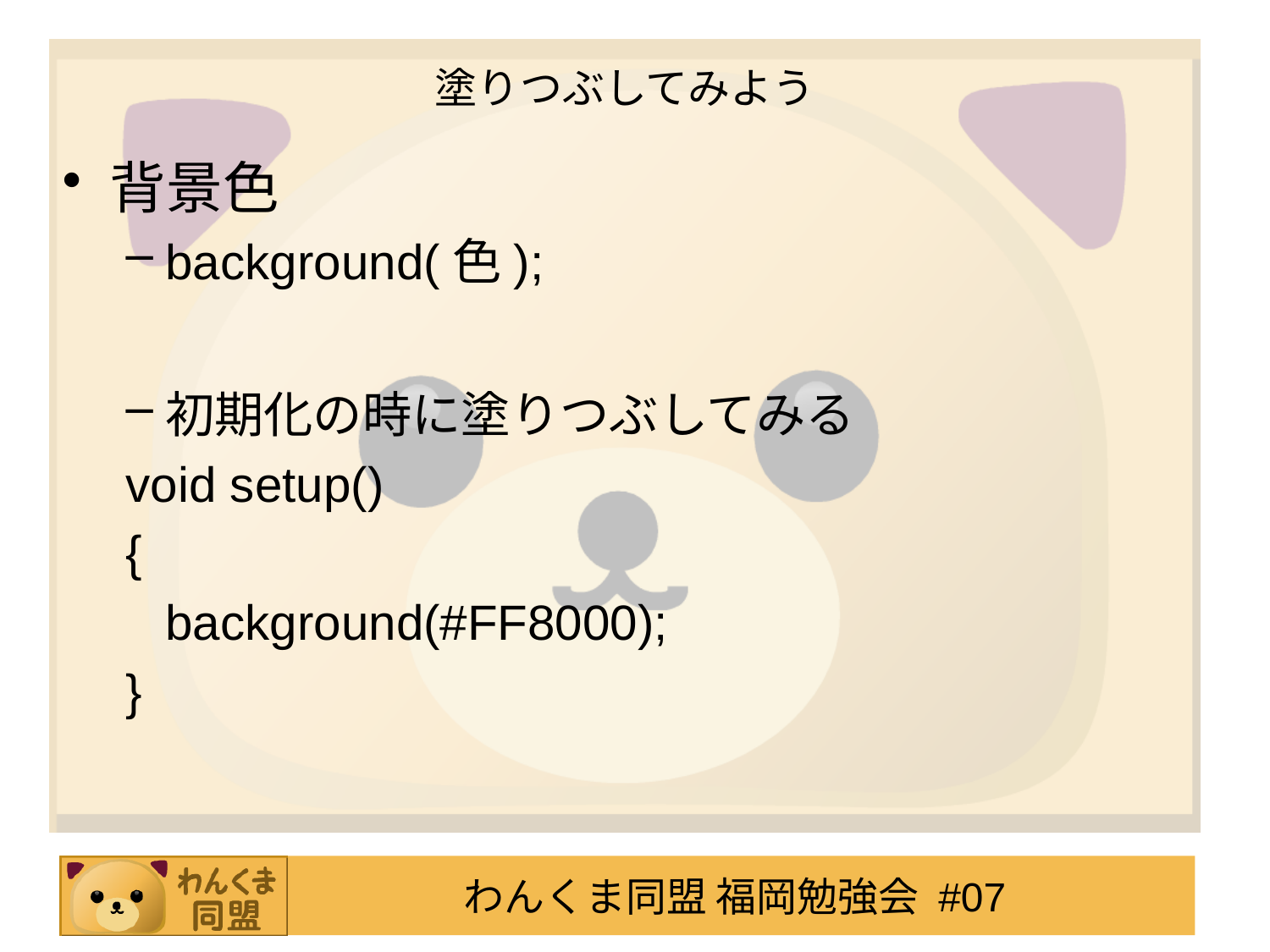

# 塗りつぶしてみよう
背景色
background(色);

初期化の時に塗りつぶしてみる
void setup()
{
	background(#FF8000);
}